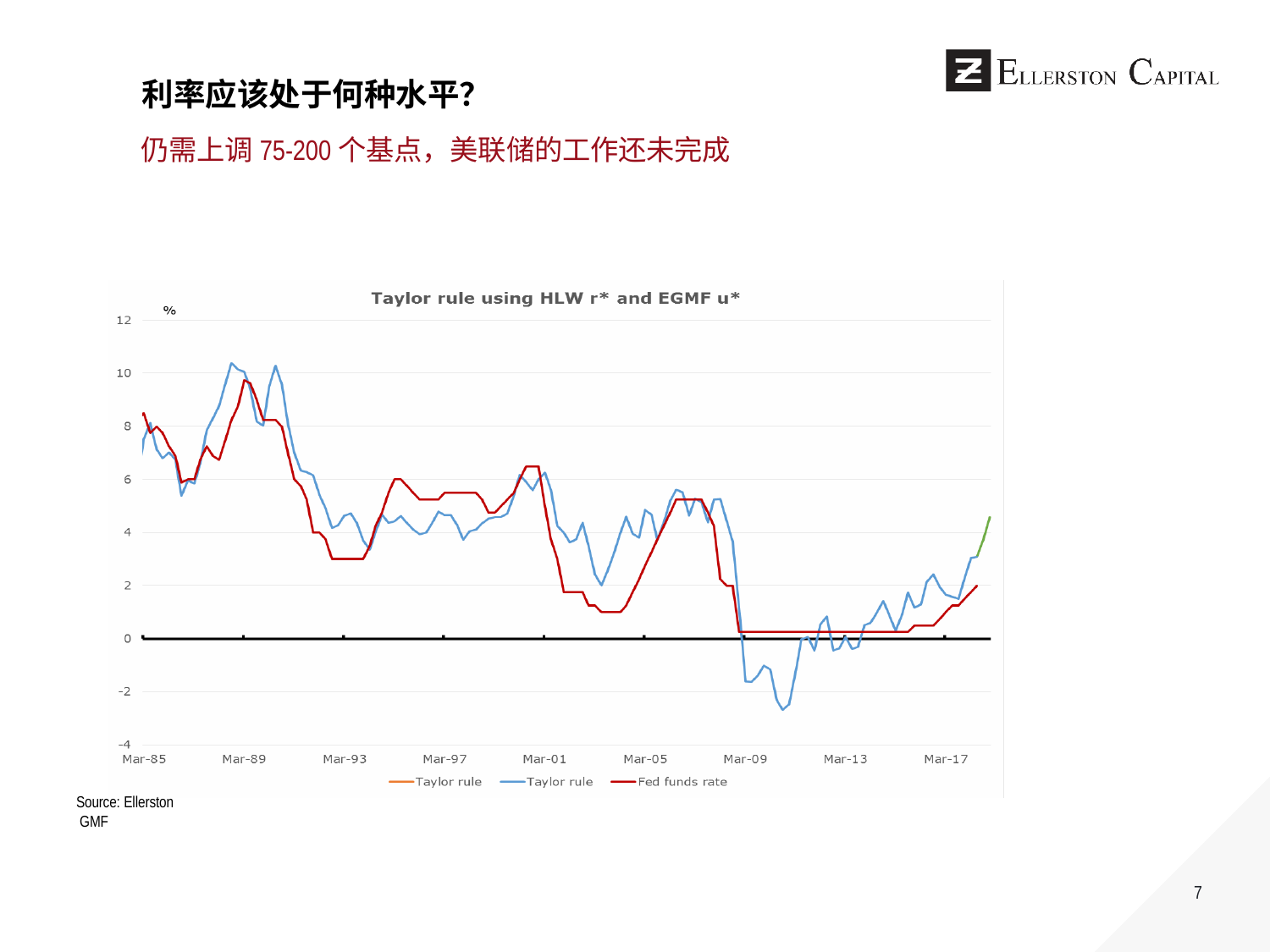

利率应该处于何种水平？

仍需上调75-200个基点，美联储的工作还未完成

#
30/11/2018
Source: Ellerston  GMF
7